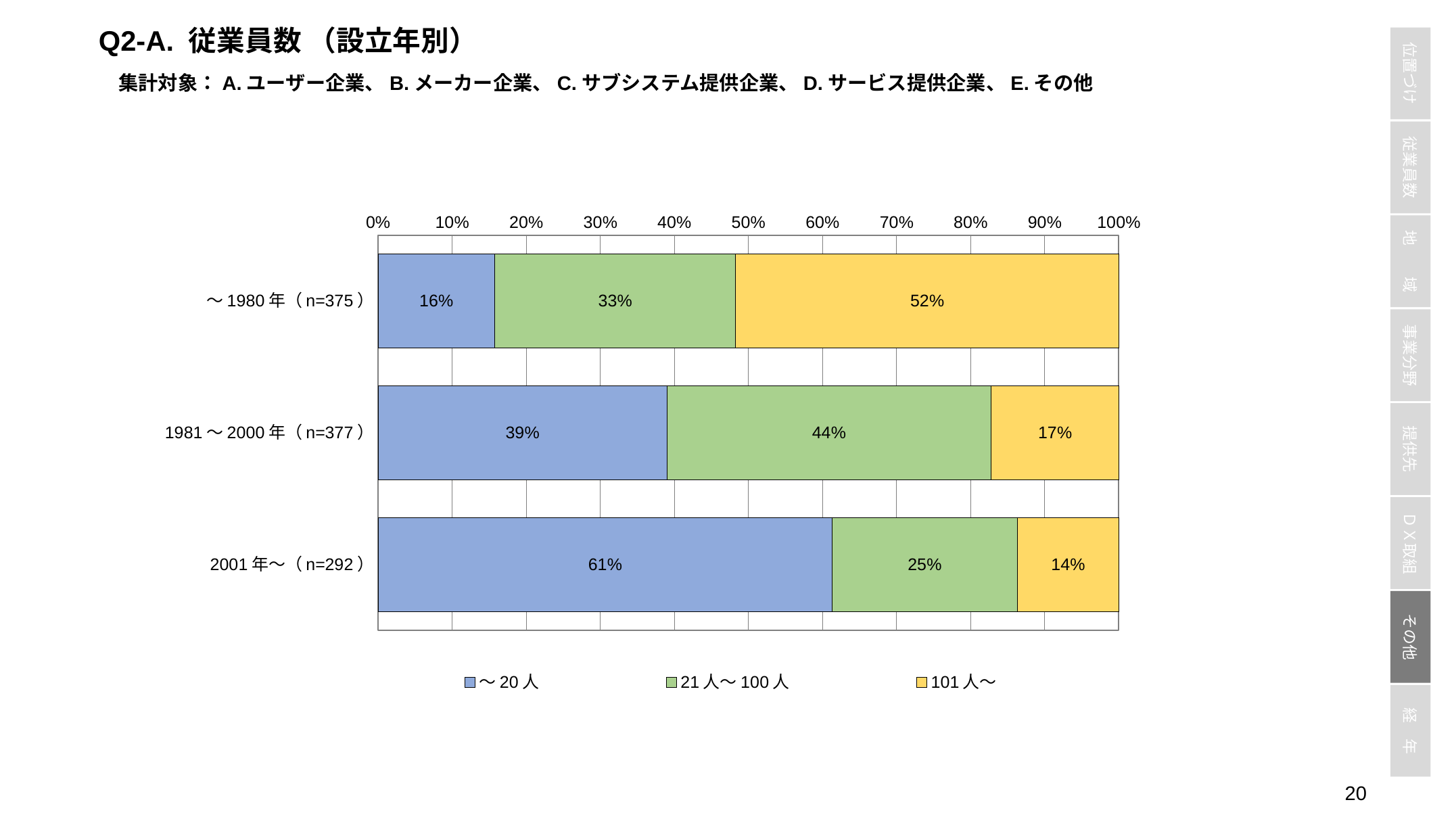

Q2-A. 従業員数 （設立年別）
集計対象：A.ユーザー企業、B.メーカー企業、C.サブシステム提供企業、D.サービス提供企業、E.その他

### Chart

| Category | ～20人 | 21人～100人 | 101人～ |
|---|---|---|---|
| ～1980年（n=375） | 0.15733333333333333 | 0.3253333333333333 | 0.5173333333333333 |
| 1981～2000年（n=377） | 0.38992042440318303 | 0.4376657824933687 | 0.1724137931034483 |
| 2001年～（n=292） | 0.613013698630137 | 0.25 | 0.136986301369863 |
20